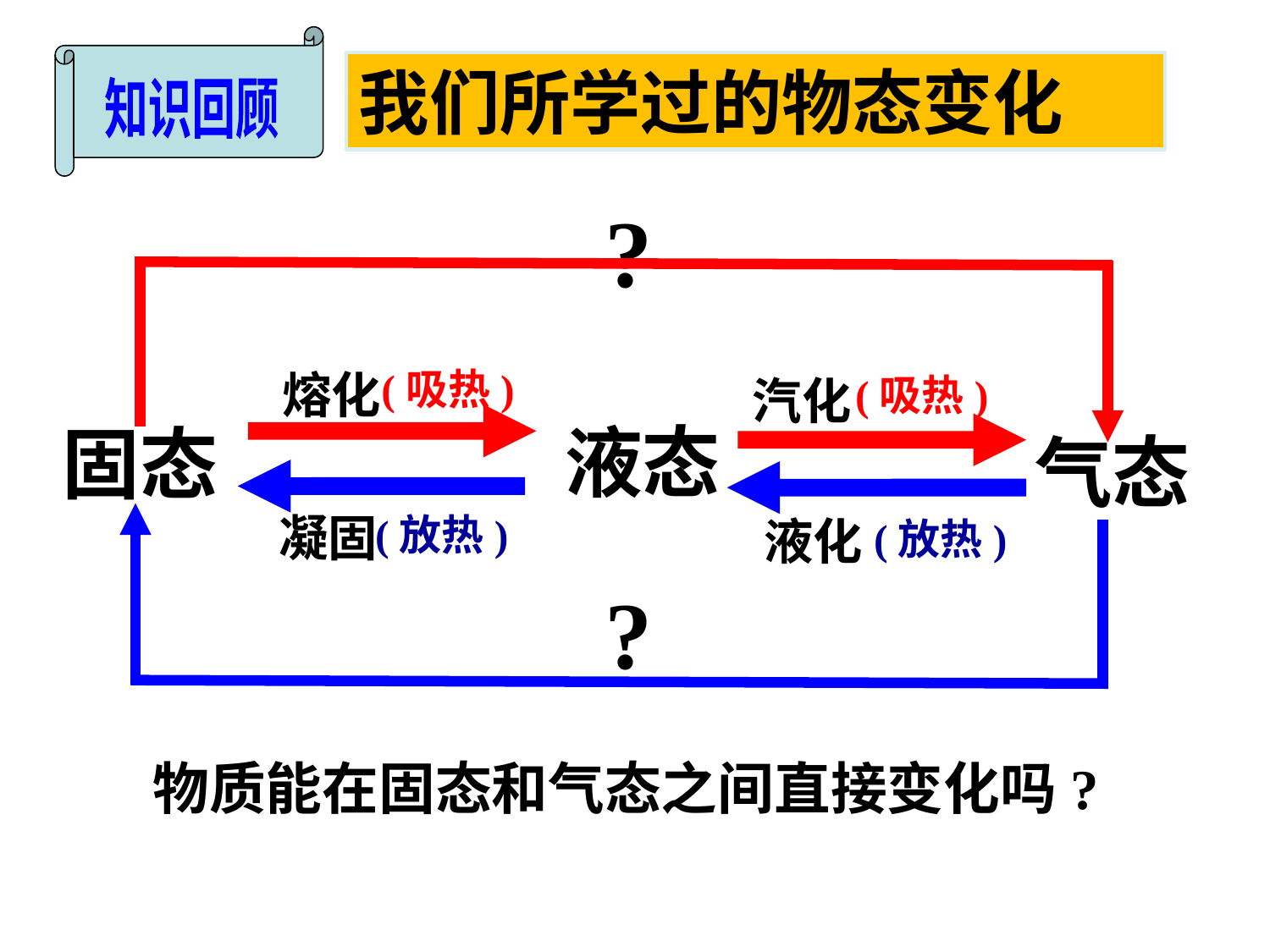

知识回顾
我们所学过的物态变化
?
?
物质能在固态和气态之间直接变化吗?
(吸热)
熔化
(吸热)
汽化
液态
固态
气态

凝固
(放热)
液化
(放热)